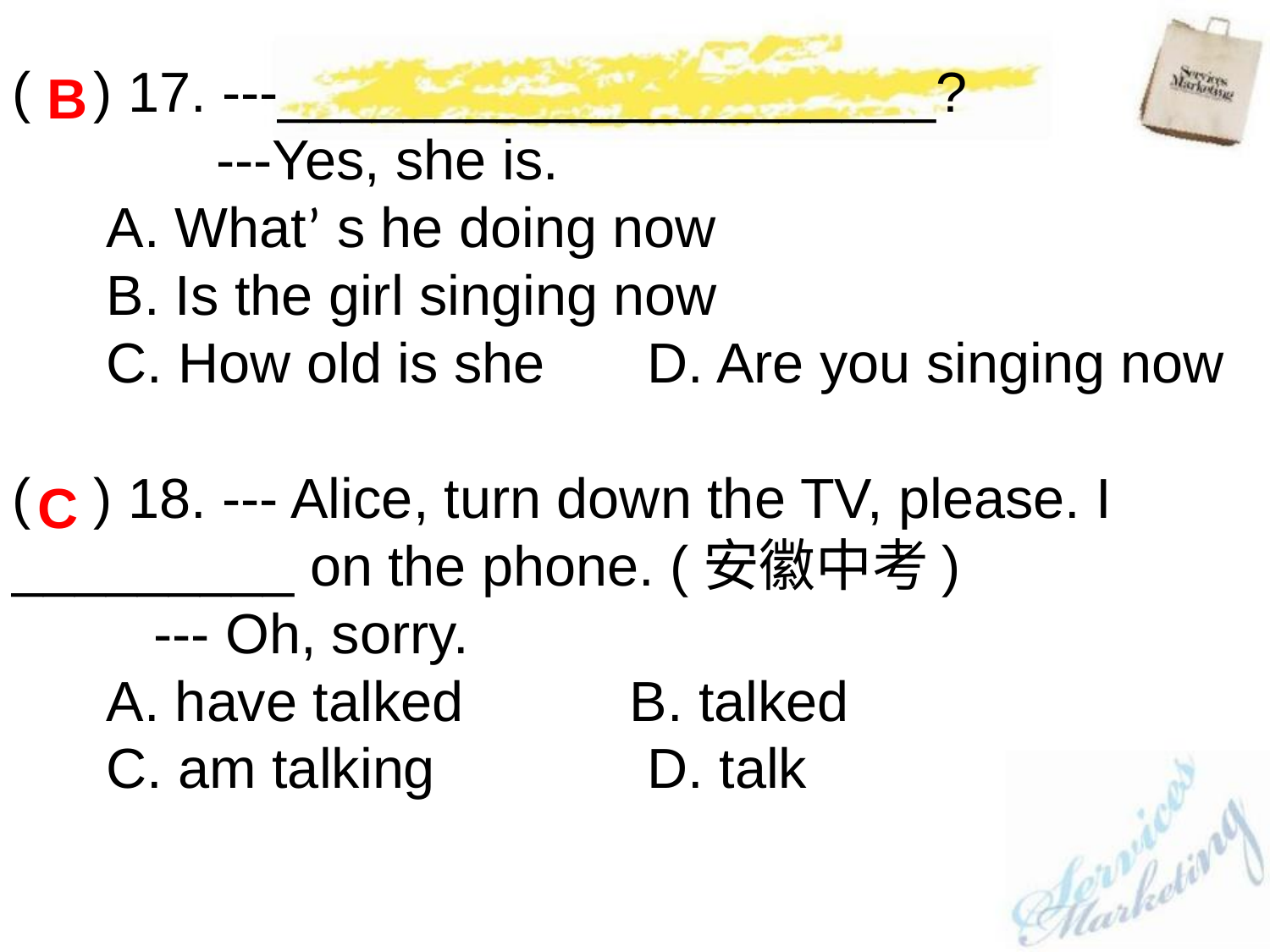

(    ) 17. ---_____________________?
             ---Yes, she is.
      A. What’ s he doing now
      B. Is the girl singing now
      C. How old is she	D. Are you singing now

(    ) 18. --- Alice, turn down the TV, please. I _________ on the phone. (安徽中考)
         --- Oh, sorry.
      A. have talked	       B. talked
      C. am talking		D. talk

B
C